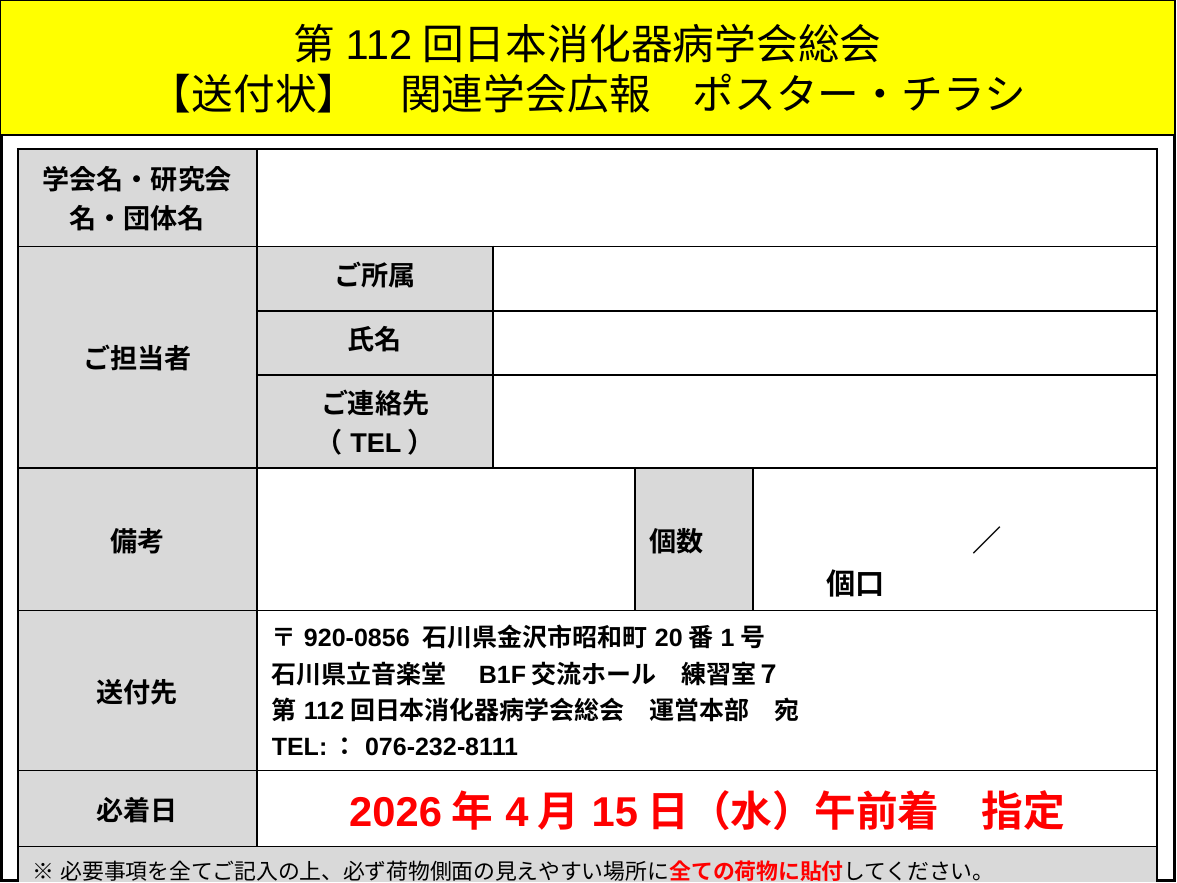

第112回日本消化器病学会総会
【送付状】　関連学会広報　ポスター・チラシ
| 学会名・研究会名・団体名 |  |  |  |  |
| --- | --- | --- | --- | --- |
| ご担当者 | ご所属 |  |  |  |
|  | 氏名 |  |  |  |
|  | ご連絡先（TEL） |  |  |  |
| 備考 |  |  | 個数 | ／　　　　　　個口 |
| 送付先 | 〒920-0856 石川県金沢市昭和町20番1号 石川県立音楽堂　B1F交流ホール　練習室７　　　　 第112回日本消化器病学会総会　運営本部　宛 TEL:：076-232-8111 |  |  |  |
| 必着日 | 2026年4月15日（水）午前着　指定 |  |  |  |
| ※必要事項を全てご記入の上、必ず荷物側面の見えやすい場所に全ての荷物に貼付してください。 ※本送付状はカラーで印刷をお願いします。 |  |  |  |  |